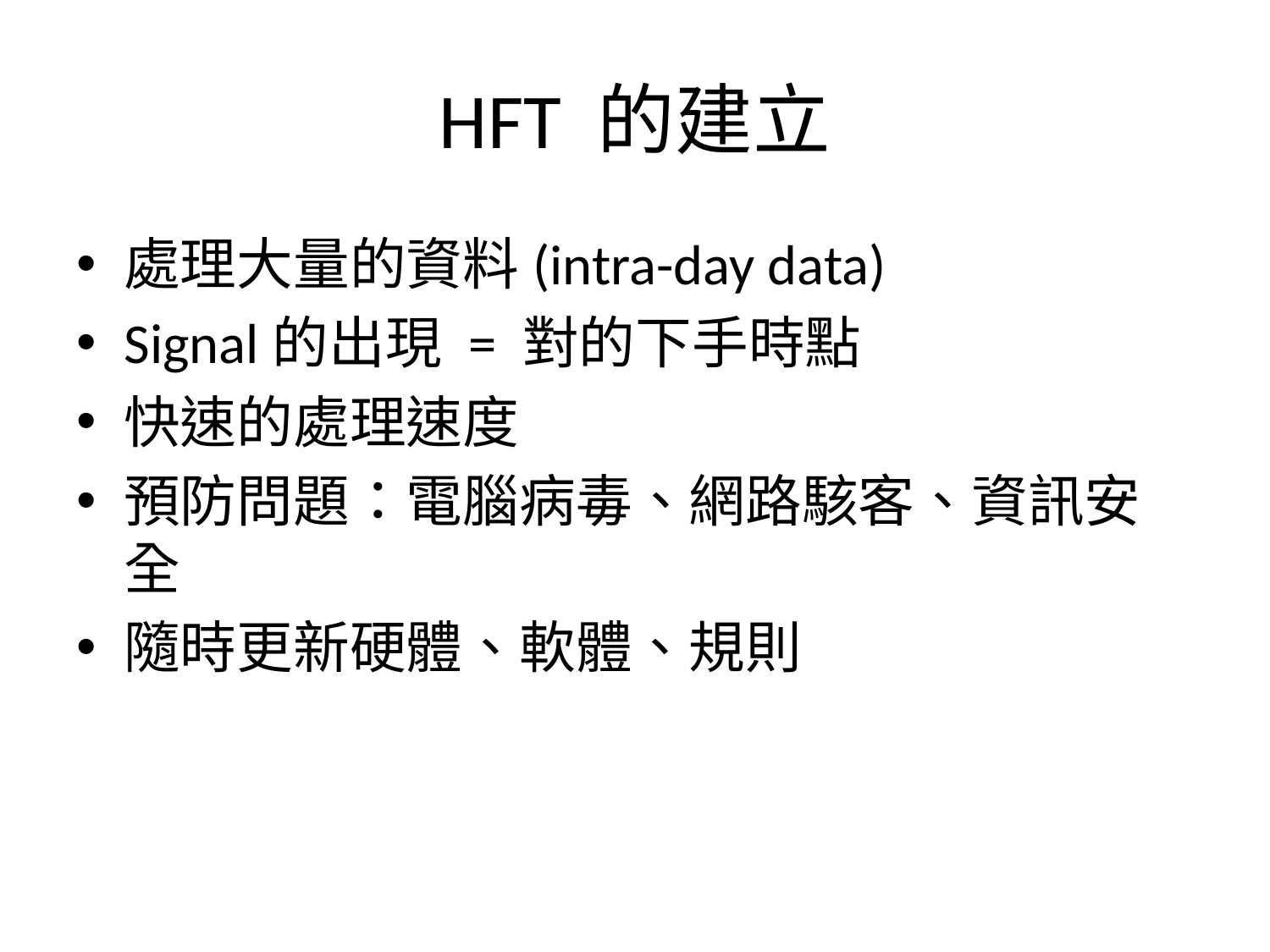

# HFT 的建立
處理大量的資料(intra-day data)
Signal的出現 = 對的下手時點
快速的處理速度
預防問題：電腦病毒、網路駭客、資訊安全
隨時更新硬體、軟體、規則